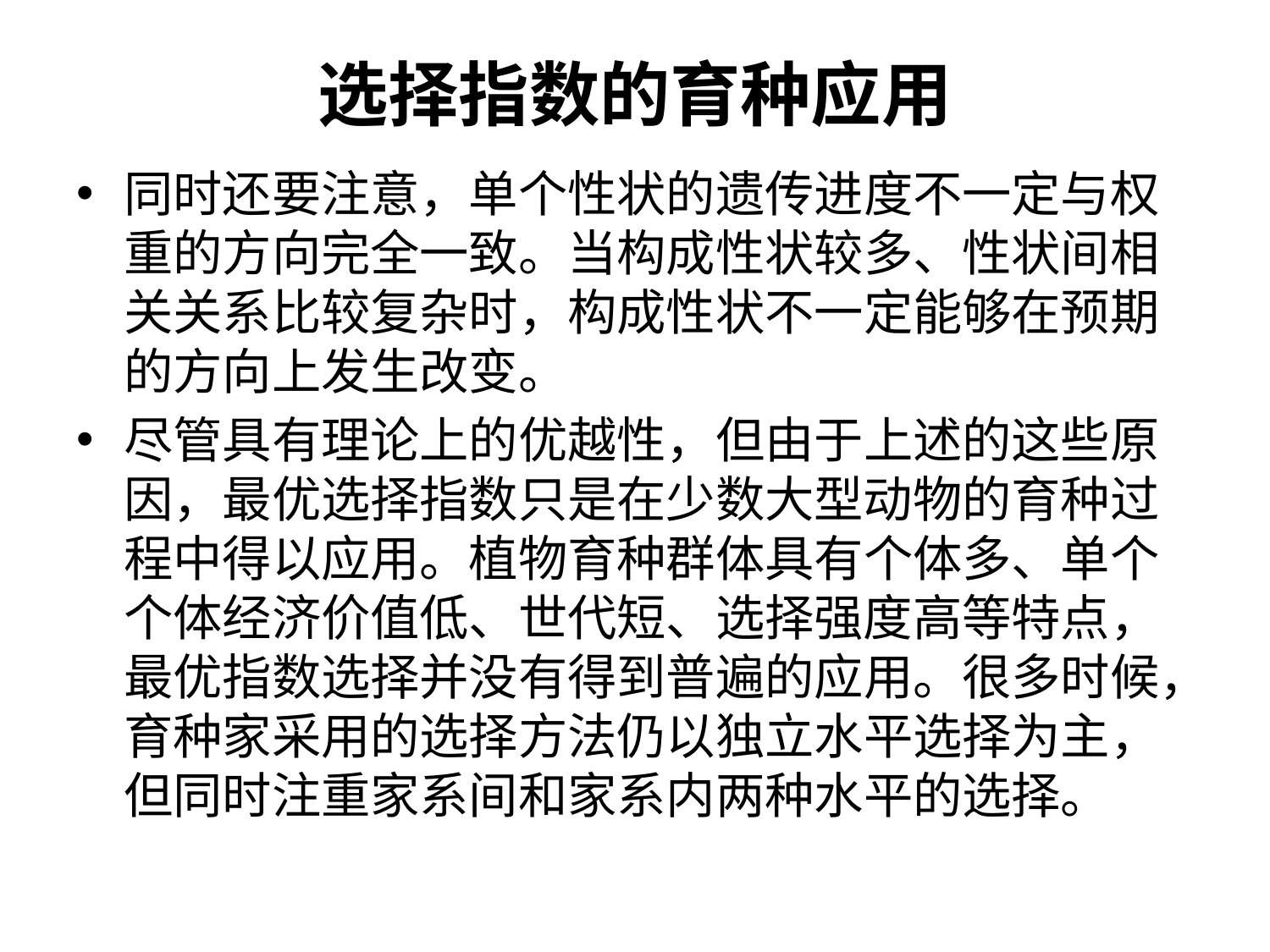

# 选择指数的育种应用
同时还要注意，单个性状的遗传进度不一定与权重的方向完全一致。当构成性状较多、性状间相关关系比较复杂时，构成性状不一定能够在预期的方向上发生改变。
尽管具有理论上的优越性，但由于上述的这些原因，最优选择指数只是在少数大型动物的育种过程中得以应用。植物育种群体具有个体多、单个个体经济价值低、世代短、选择强度高等特点，最优指数选择并没有得到普遍的应用。很多时候，育种家采用的选择方法仍以独立水平选择为主，但同时注重家系间和家系内两种水平的选择。